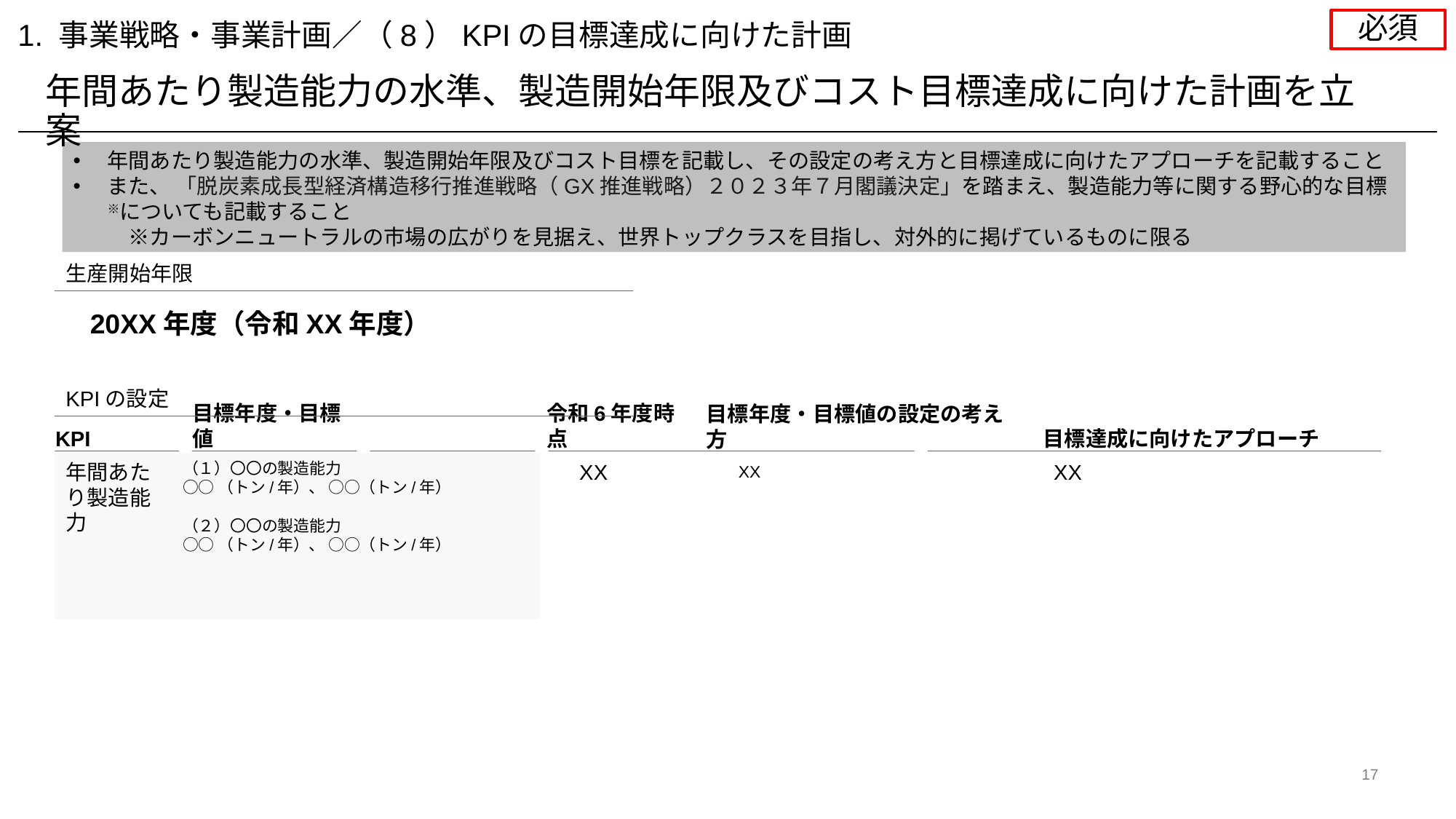

必須
1. 事業戦略・事業計画／（8）KPIの目標達成に向けた計画
年間あたり製造能力の水準、製造開始年限及びコスト目標達成に向けた計画を立案
年間あたり製造能力の水準、製造開始年限及びコスト目標を記載し、その設定の考え方と目標達成に向けたアプローチを記載すること
また、 「脱炭素成長型経済構造移行推進戦略（GX推進戦略）２０２３年７月閣議決定」を踏まえ、製造能力等に関する野心的な目標※についても記載すること
　※カーボンニュートラルの市場の広がりを見据え、世界トップクラスを目指し、対外的に掲げているものに限る
生産開始年限
20XX年度（令和XX年度）
KPIの設定
KPI
目標年度・目標値
目標達成に向けたアプローチ
令和6年度時点
目標年度・目標値の設定の考え方
（１）〇〇の製造能力
○○（トン/年）、 ○○（トン/年）

（２）〇〇の製造能力
○○（トン/年）、 ○○（トン/年）

年間あたり製造能力
XX
XX
XX